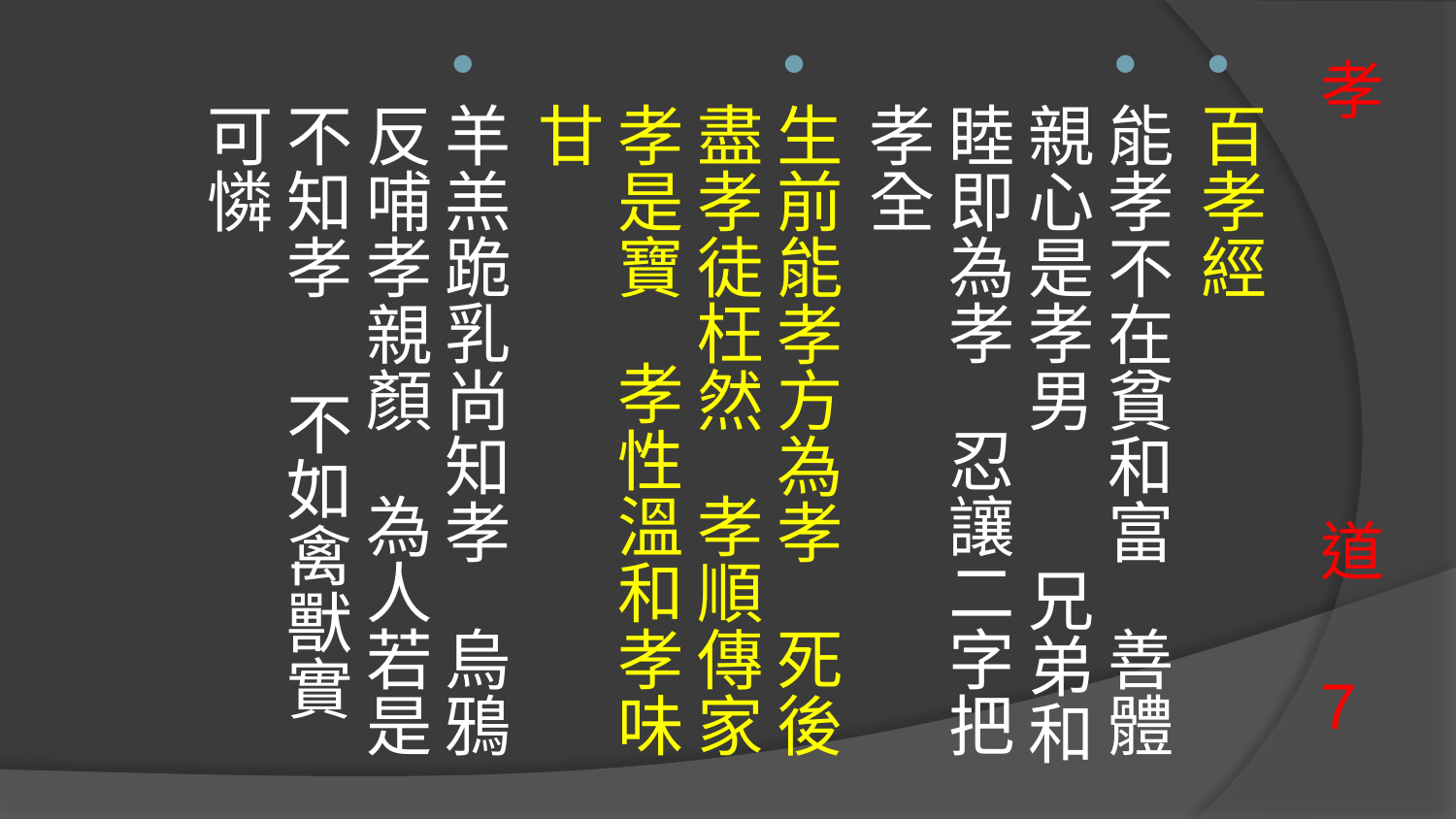

百孝經
能孝不在貧和富    善體親心是孝男         兄弟和睦即為孝    忍讓二字把孝全
生前能孝方為孝    死後盡孝徒枉然    孝順傳家孝是寶    孝性溫和孝味甘
羊羔跪乳尚知孝    烏鴉反哺孝親顏    為人若是不知孝      不如禽獸實可憐

# 孝 道 7